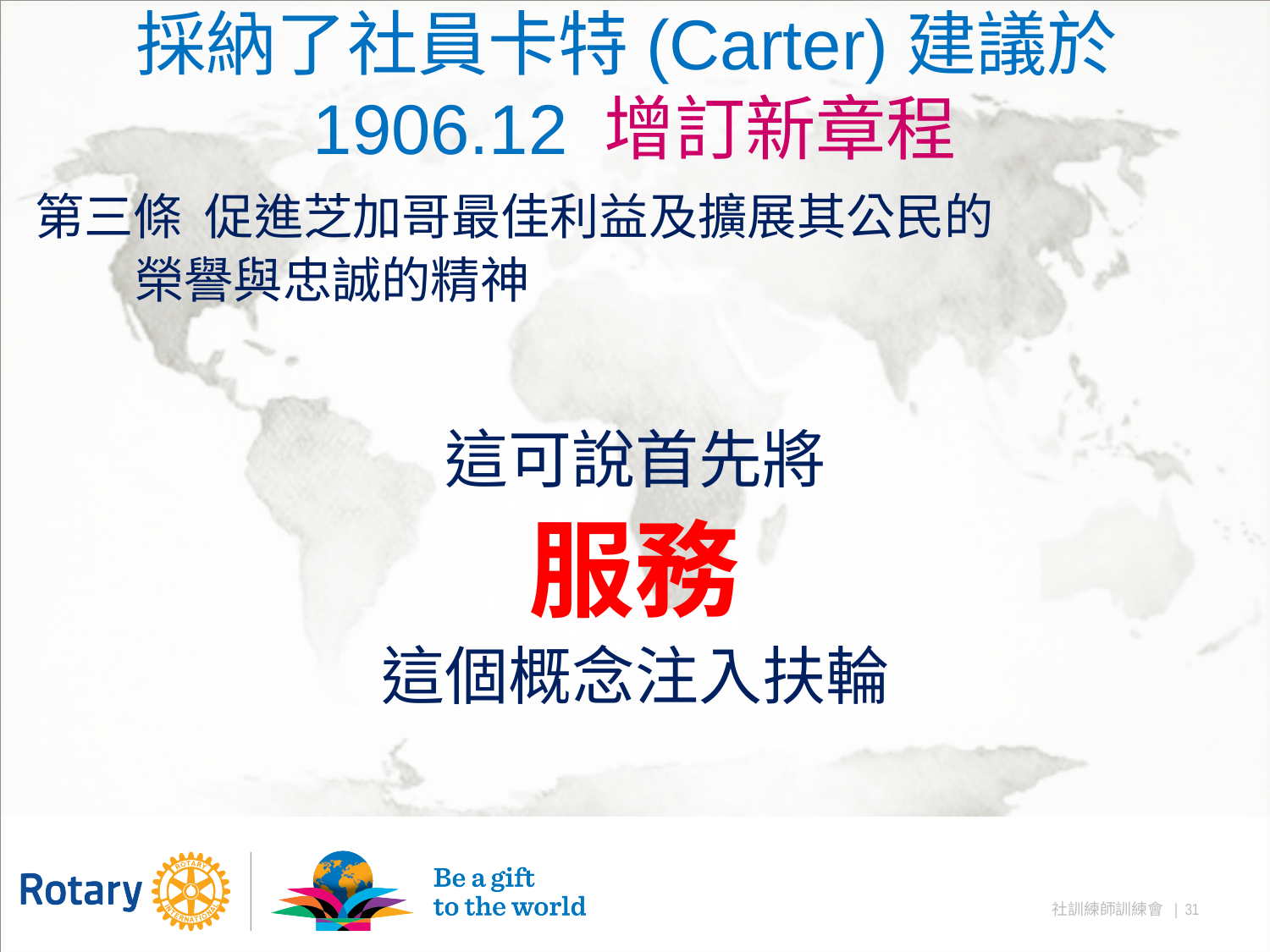

# 採納了社員卡特(Carter)建議於1906.12 增訂新章程
第三條  促進芝加哥最佳利益及擴展其公民的
        榮譽與忠誠的精神
這可說首先將
服務
這個概念注入扶輪